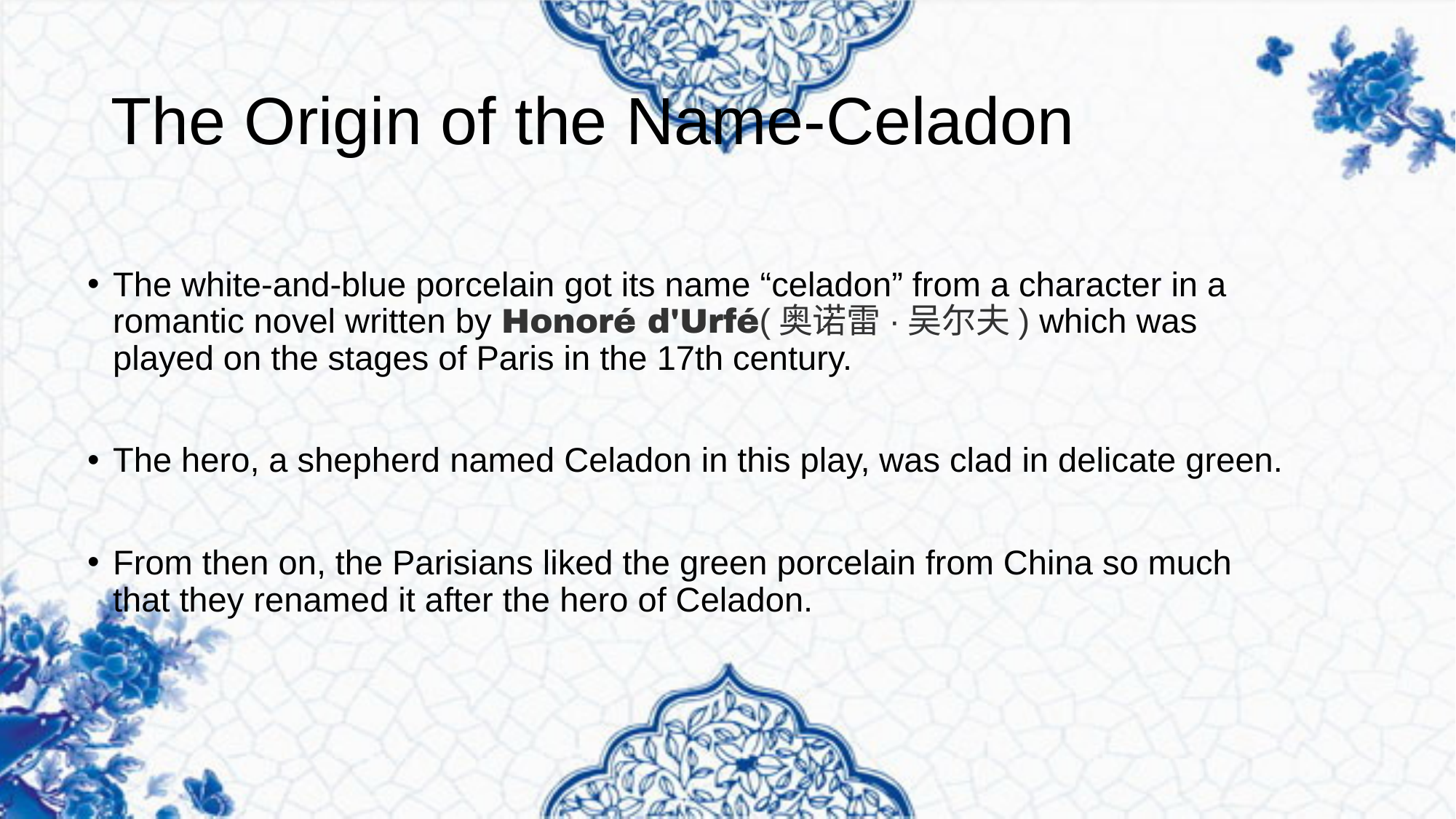

# The Origin of the Name-Celadon
The white-and-blue porcelain got its name “celadon” from a character in a romantic novel written by Honoré d'Urfé(奥诺雷·吴尔夫) which was played on the stages of Paris in the 17th century.

The hero, a shepherd named Celadon in this play, was clad in delicate green.

From then on, the Parisians liked the green porcelain from China so much that they renamed it after the hero of Celadon.